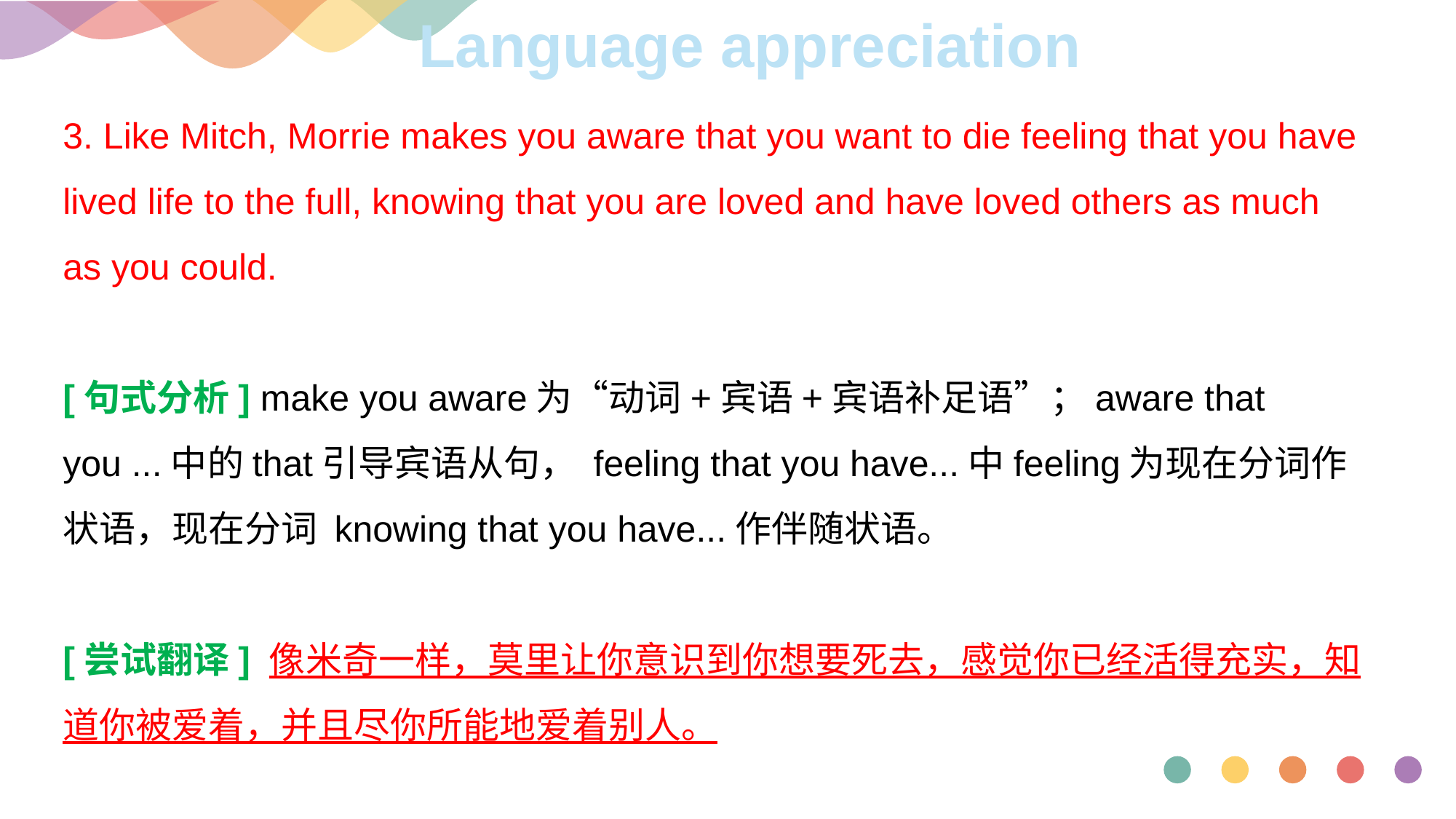

Language appreciation
3. Like Mitch, Morrie makes you aware that you want to die feeling that you have lived life to the full, knowing that you are loved and have loved others as much as you could.

[句式分析] make you aware为“动词+宾语+宾语补足语”；aware that you ...中的that引导宾语从句， feeling that you have...中feeling为现在分词作状语，现在分词 knowing that you have...作伴随状语。

[尝试翻译] 像米奇一样，莫里让你意识到你想要死去，感觉你已经活得充实，知道你被爱着，并且尽你所能地爱着别人。